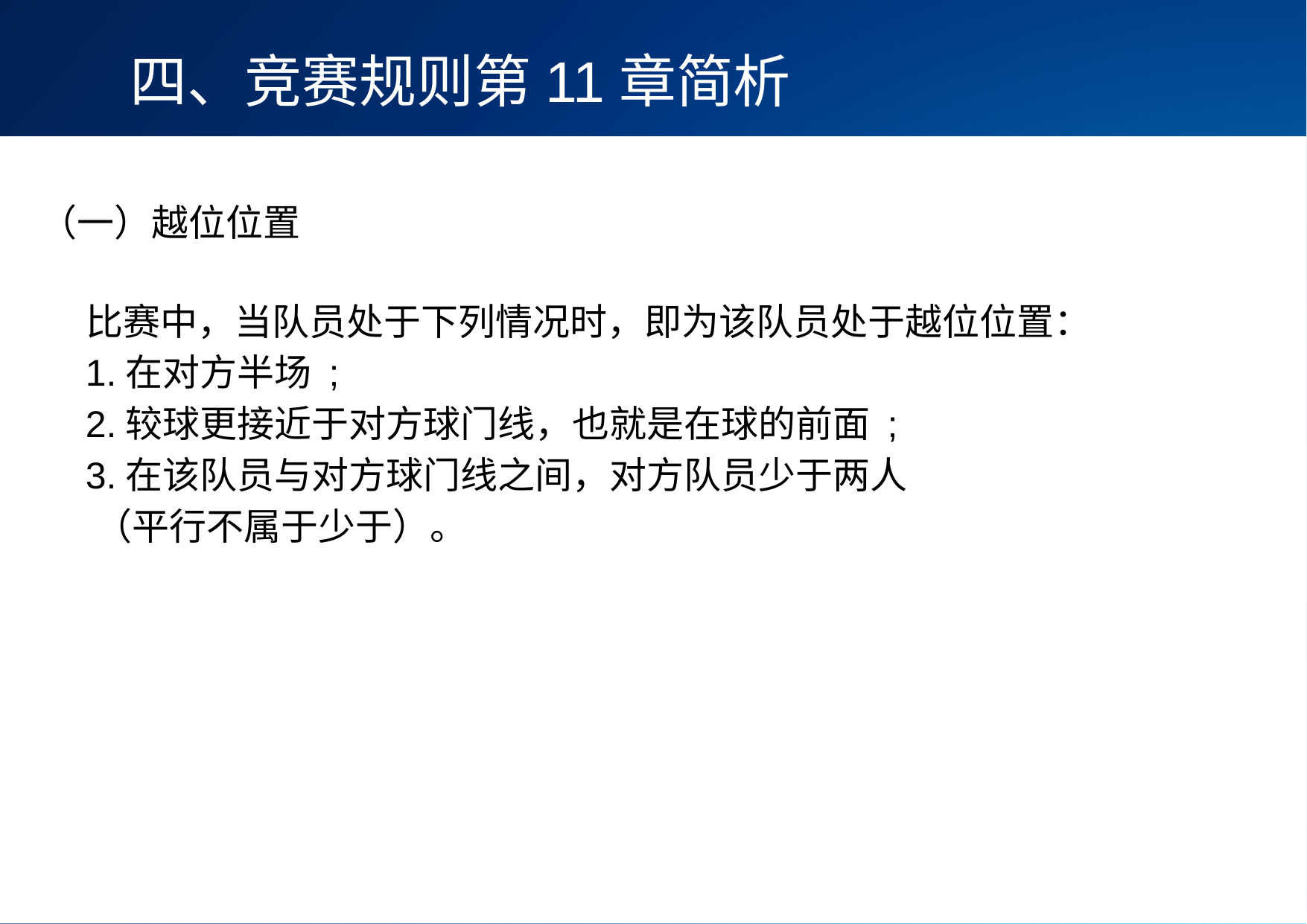

四、竞赛规则第11章简析

（一）越位位置
    比赛中，当队员处于下列情况时，即为该队员处于越位位置：
    1.在对方半场 ;
    2.较球更接近于对方球门线，也就是在球的前面 ;
    3.在该队员与对方球门线之间，对方队员少于两人
     （平行不属于少于）。